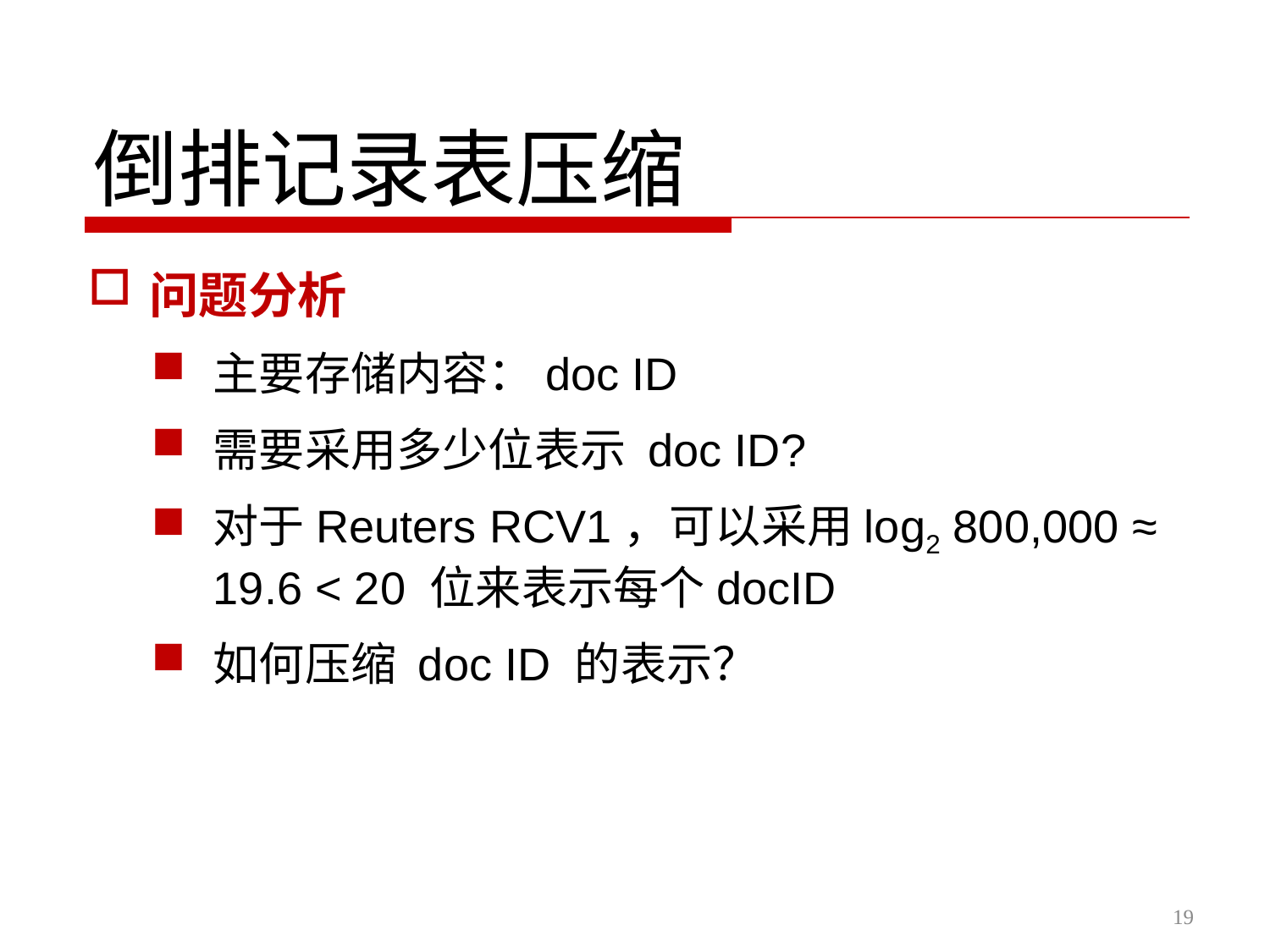

倒排记录表压缩
问题分析
主要存储内容：doc ID
需要采用多少位表示 doc ID?
对于Reuters RCV1，可以采用log2 800,000 ≈ 19.6 < 20 位来表示每个docID
如何压缩 doc ID 的表示？
19